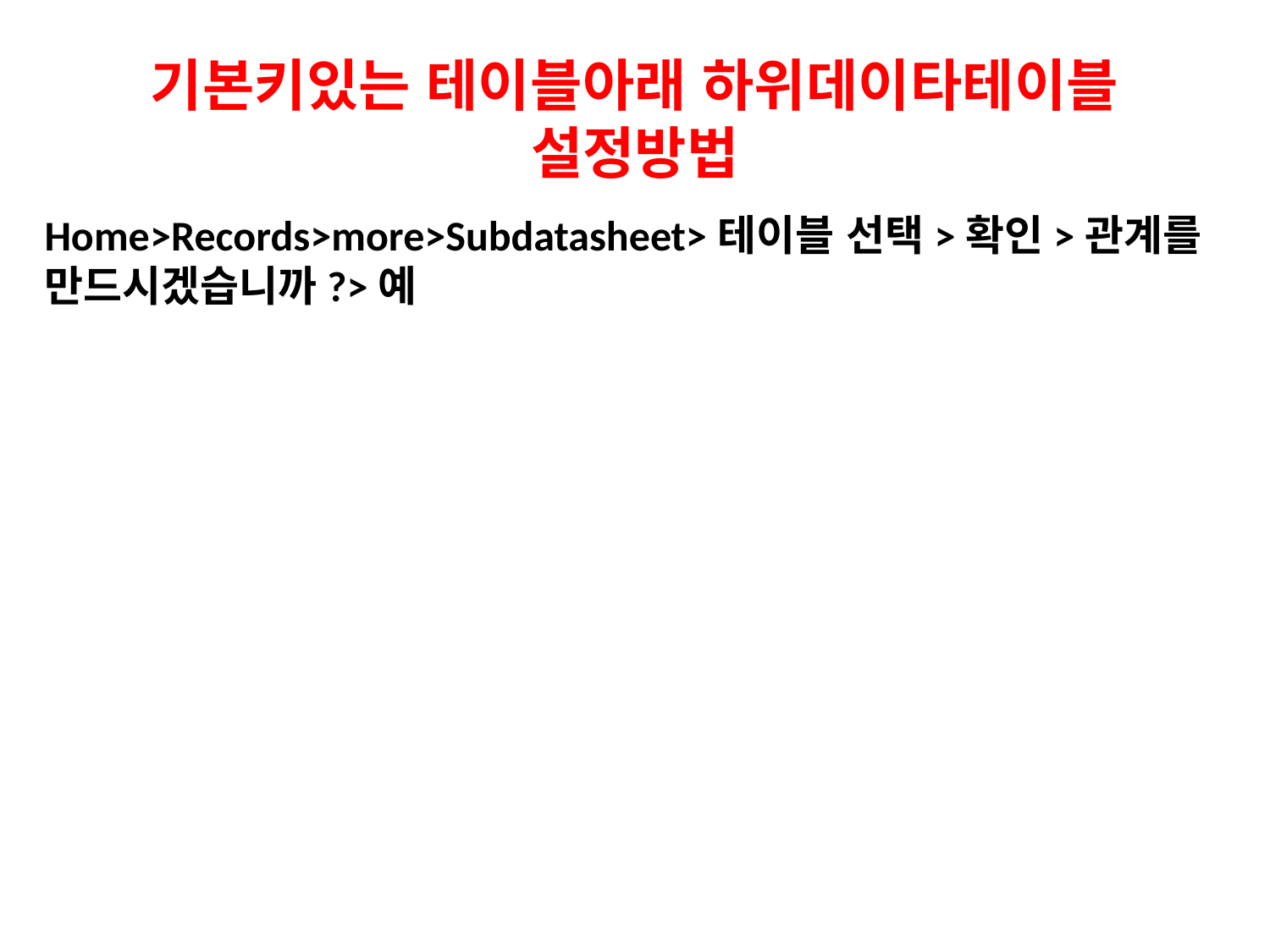

# 기본키있는 테이블아래 하위데이타테이블 설정방법
Home>Records>more>Subdatasheet>테이블 선택>확인>관계를 만드시겠습니까?>예